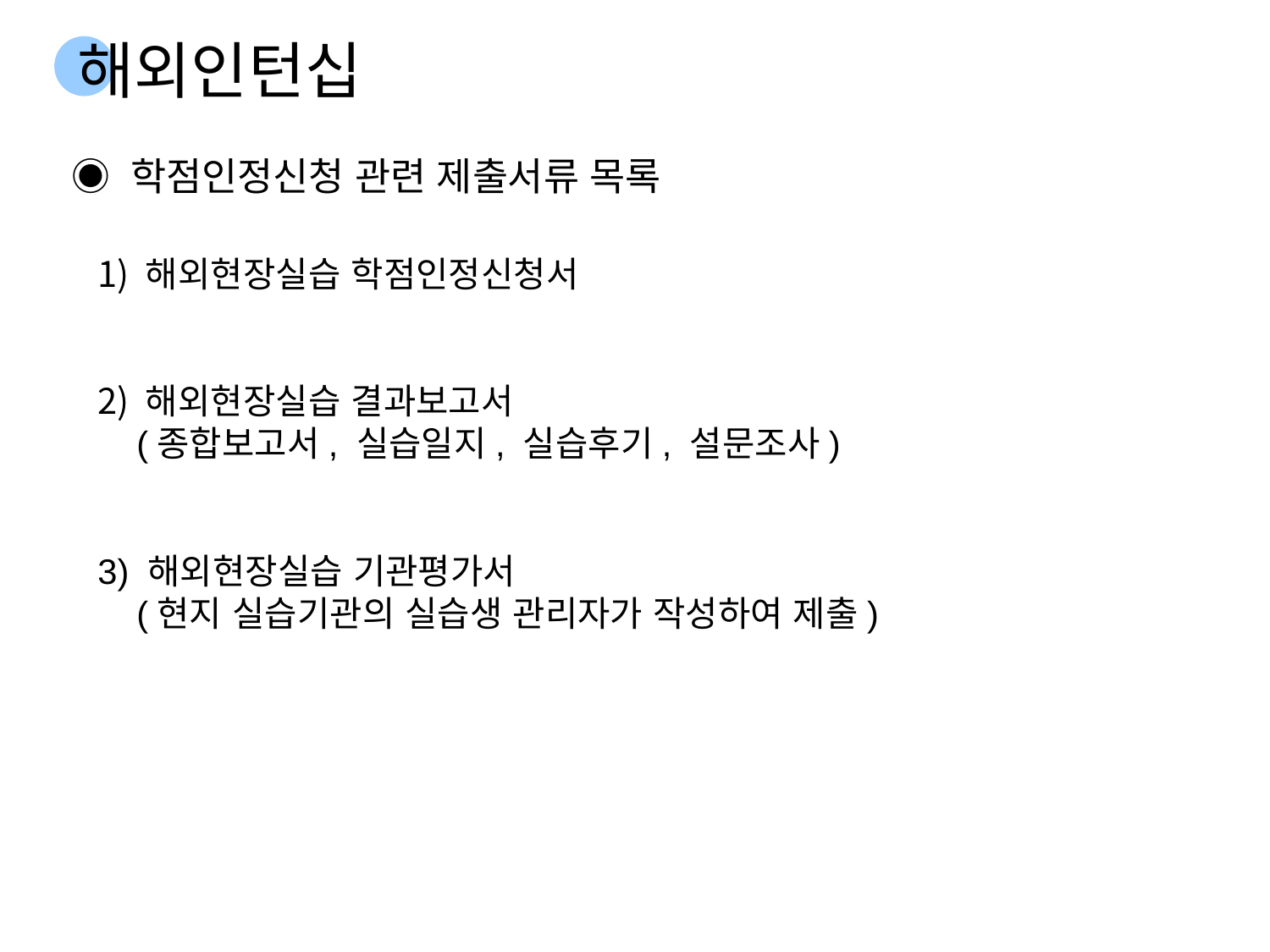

해외인턴십
◉ 학점인정신청 관련 제출서류 목록
해외현장실습 학점인정신청서

해외현장실습 결과보고서
    (종합보고서, 실습일지, 실습후기, 설문조사)

3) 해외현장실습 기관평가서
    (현지 실습기관의 실습생 관리자가 작성하여 제출)